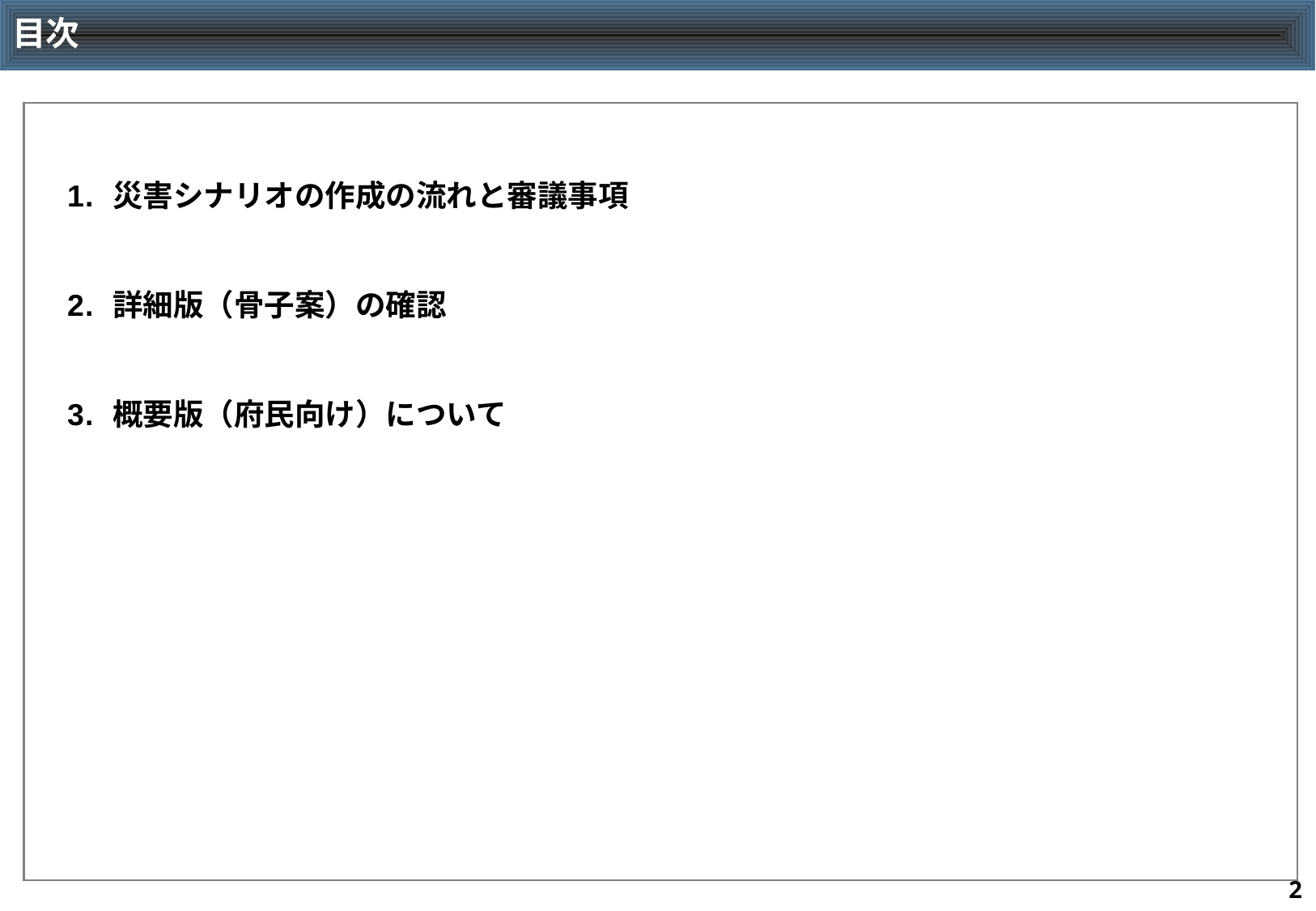

# 目次
災害シナリオの作成の流れと審議事項

詳細版（骨子案）の確認

概要版（府民向け）について

2